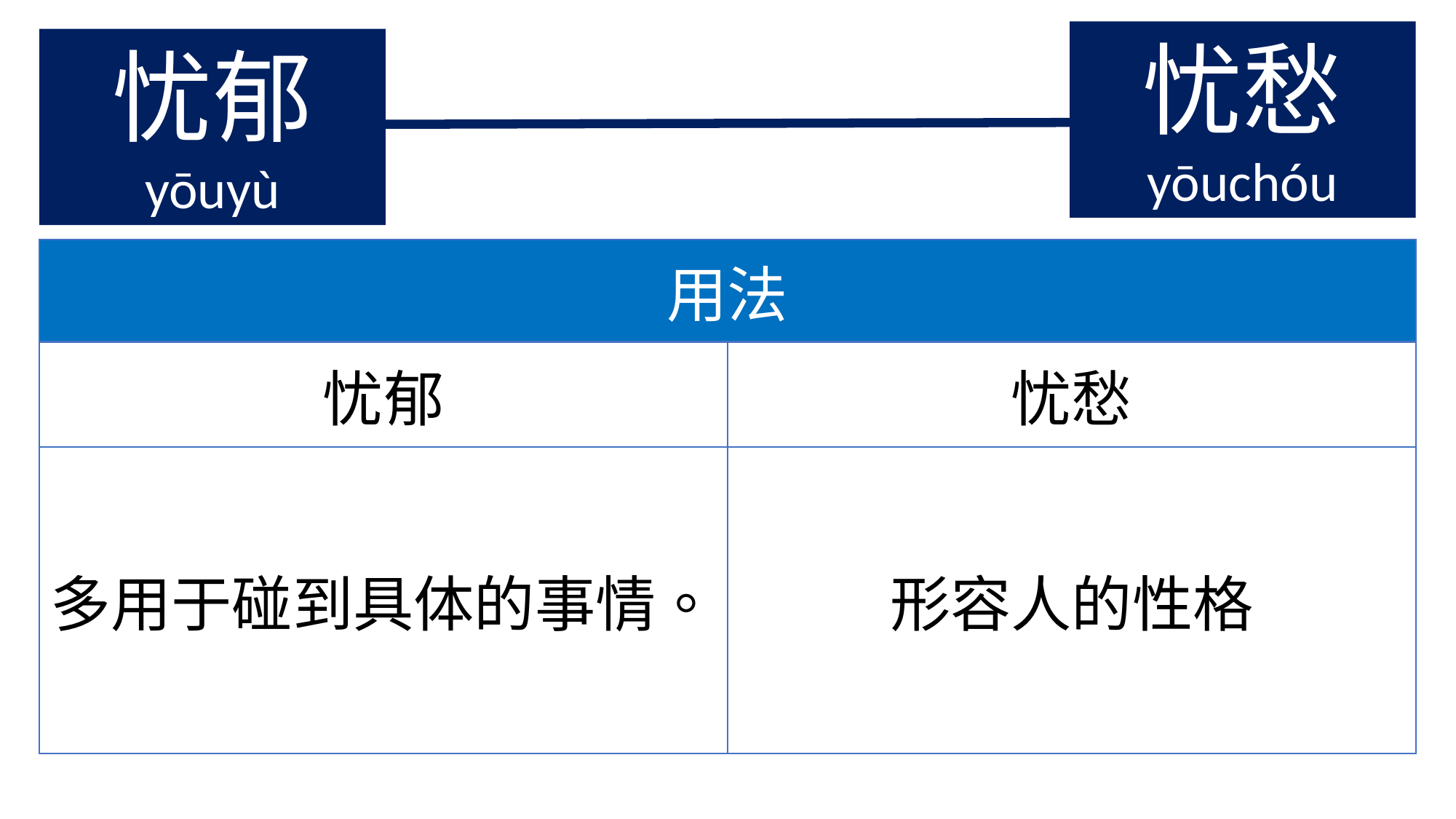

忧愁
yōuchóu
忧郁
yōuyù
| 用法 |  |
| --- | --- |
| 忧郁 | 忧愁 |
| 多用于碰到具体的事情。 | 形容人的性格 |